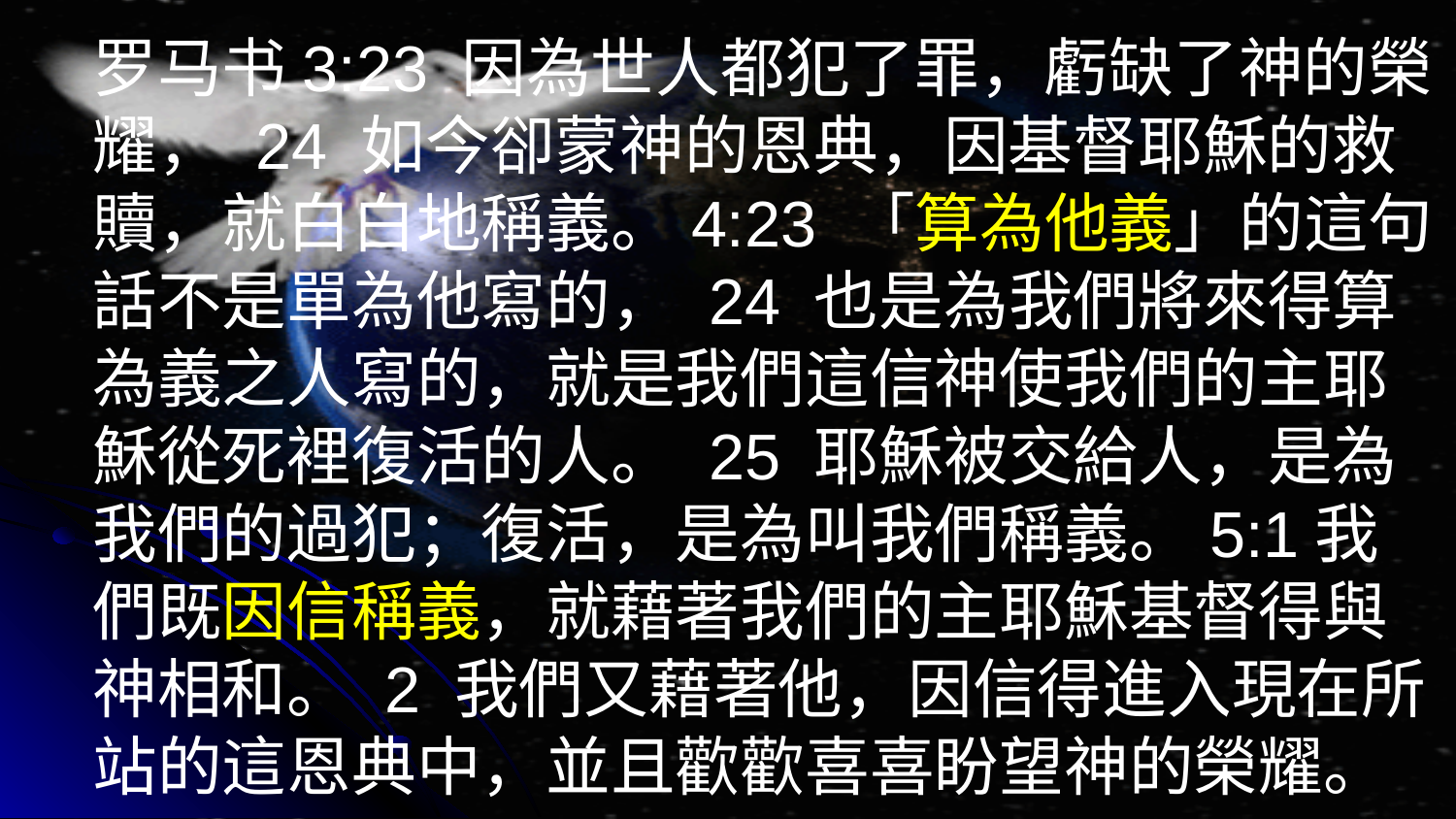

罗马书3:23 因為世人都犯了罪，虧缺了神的榮耀， 24 如今卻蒙神的恩典，因基督耶穌的救贖，就白白地稱義。4:23 「算為他義」的這句話不是單為他寫的， 24 也是為我們將來得算為義之人寫的，就是我們這信神使我們的主耶穌從死裡復活的人。 25 耶穌被交給人，是為我們的過犯；復活，是為叫我們稱義。5:1我們既因信稱義，就藉著我們的主耶穌基督得與神相和。 2 我們又藉著他，因信得進入現在所站的這恩典中，並且歡歡喜喜盼望神的榮耀。